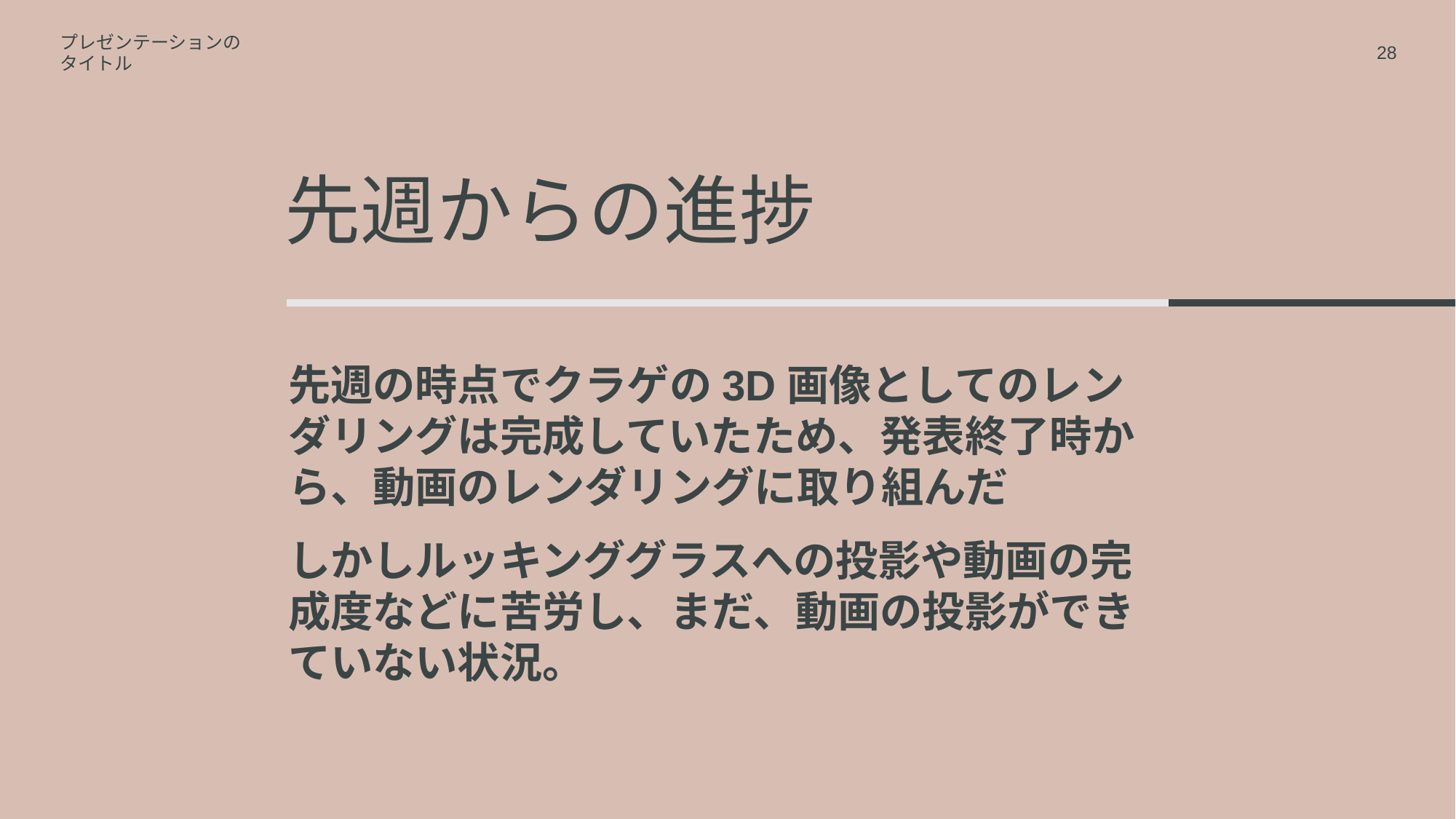

プレゼンテーションのタイトル
28
# 先週からの進捗
先週の時点でクラゲの3D画像としてのレンダリングは完成していたため、発表終了時から、動画のレンダリングに取り組んだ
しかしルッキンググラスへの投影や動画の完成度などに苦労し、まだ、動画の投影ができていない状況。